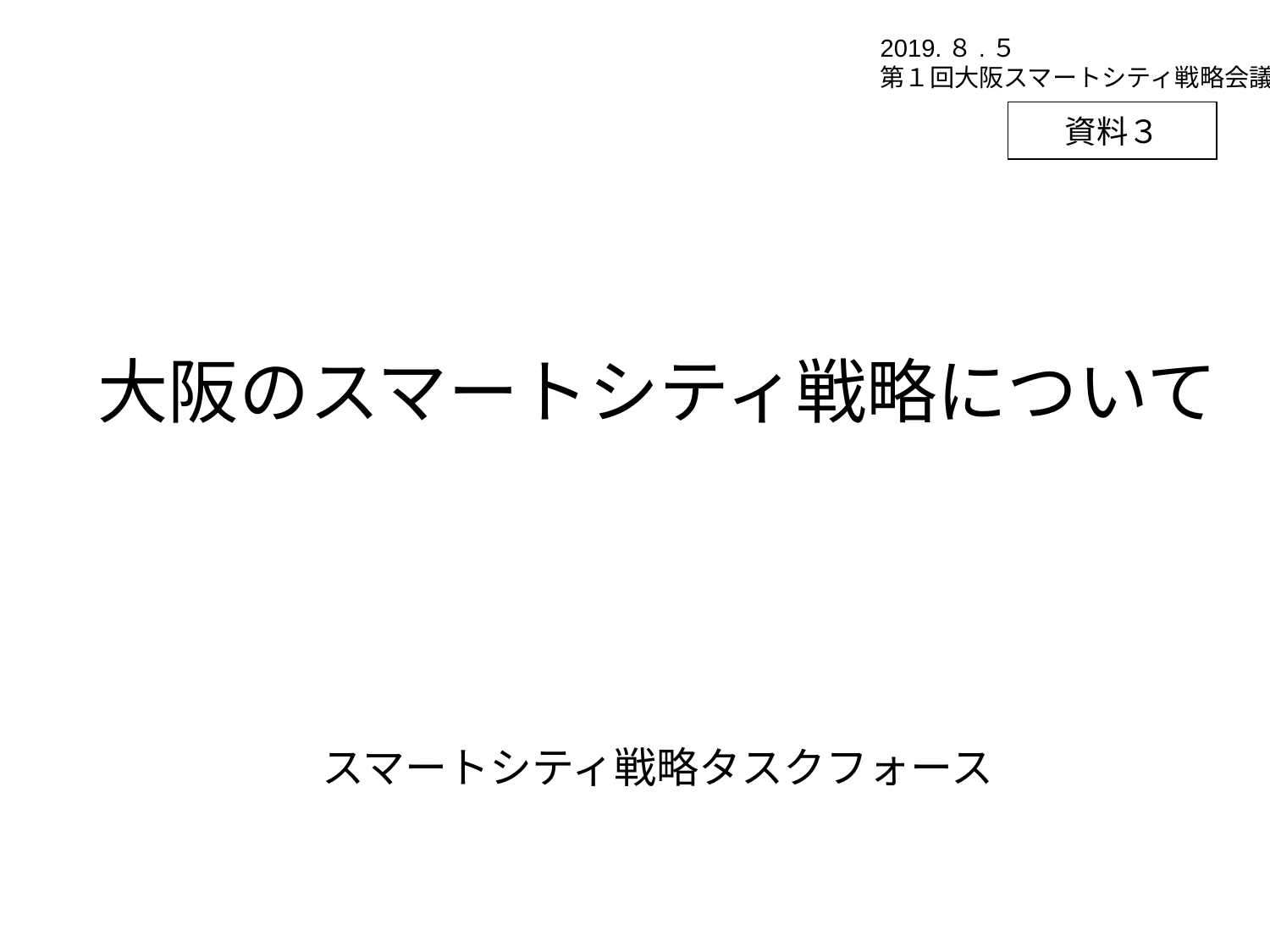

2019.８.５
第１回大阪スマートシティ戦略会議
資料３
大阪のスマートシティ戦略について
スマートシティ戦略タスクフォース